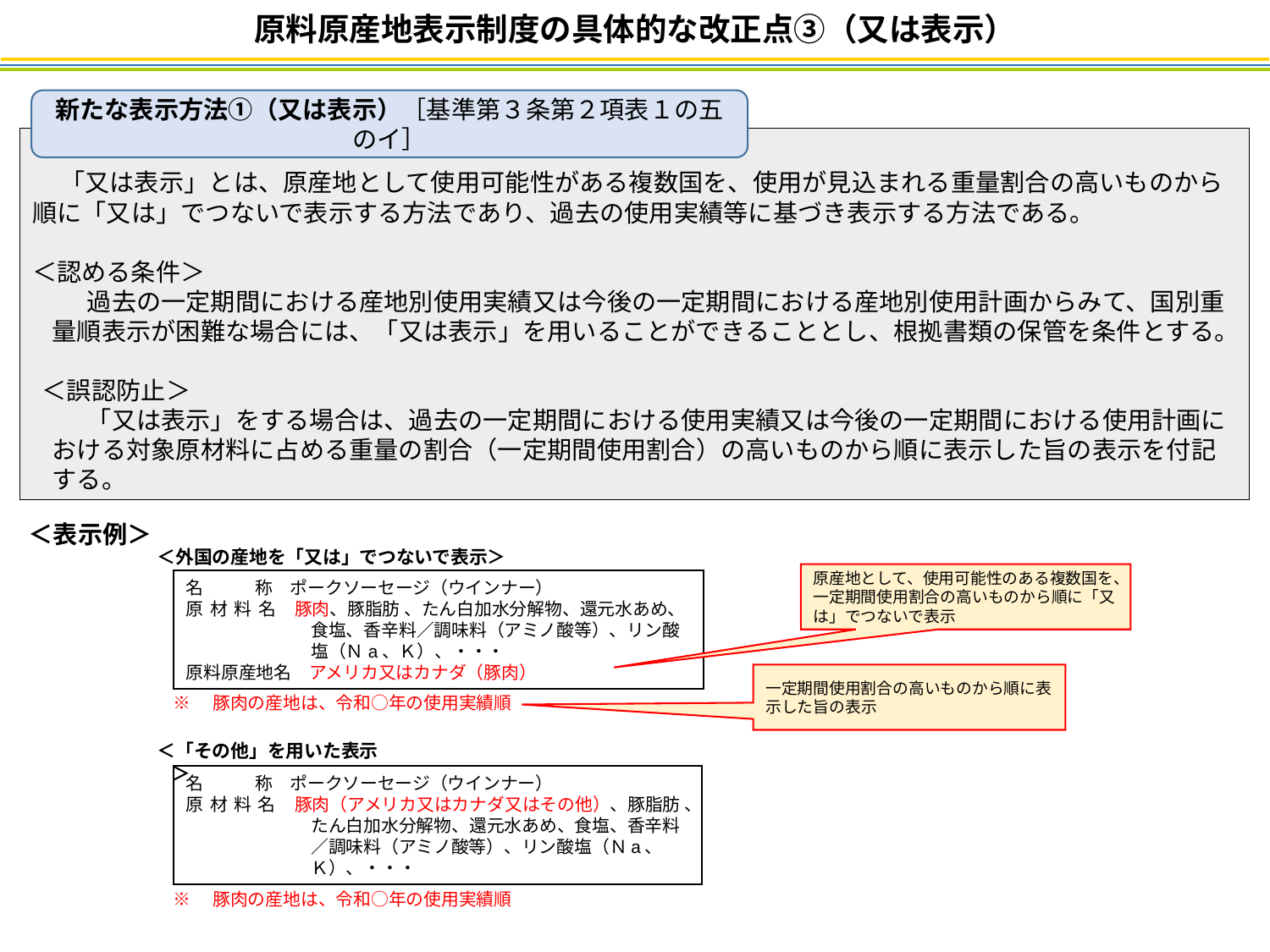

原料原産地表示制度の具体的な改正点③（又は表示）
新たな表示方法①（又は表示）［基準第３条第２項表１の五のイ］

　「又は表示」とは、原産地として使用可能性がある複数国を、使用が見込まれる重量割合の高いものから順に「又は」でつないで表示する方法であり、過去の使用実績等に基づき表示する方法である。

＜認める条件＞
　過去の一定期間における産地別使用実績又は今後の一定期間における産地別使用計画からみて、国別重量順表示が困難な場合には、「又は表示」を用いることができることとし、根拠書類の保管を条件とする。

＜誤認防止＞
　「又は表示」をする場合は、過去の一定期間における使用実績又は今後の一定期間における使用計画における対象原材料に占める重量の割合（一定期間使用割合）の高いものから順に表示した旨の表示を付記する。
＜表示例＞
＜外国の産地を「又は」でつないで表示＞
原産地として、使用可能性のある複数国を、一定期間使用割合の高いものから順に「又は」でつないで表示
名    　　称　ポークソーセージ（ウインナー）
原 材 料 名　豚肉、豚脂肪 、たん白加水分解物、還元水あめ、食塩、香辛料／調味料（アミノ酸等）、リン酸塩（Ｎa、Ｋ）、・・・
原料原産地名　アメリカ又はカナダ（豚肉）
一定期間使用割合の高いものから順に表示した旨の表示
※　豚肉の産地は、令和○年の使用実績順
＜「その他」を用いた表示＞
名    　　称　ポークソーセージ（ウインナー）
原 材 料 名　豚肉（アメリカ又はカナダ又はその他）、豚脂肪 、たん白加水分解物、還元水あめ、食塩、香辛料／調味料（アミノ酸等）、リン酸塩（Ｎa、Ｋ）、・・・
※　豚肉の産地は、令和○年の使用実績順